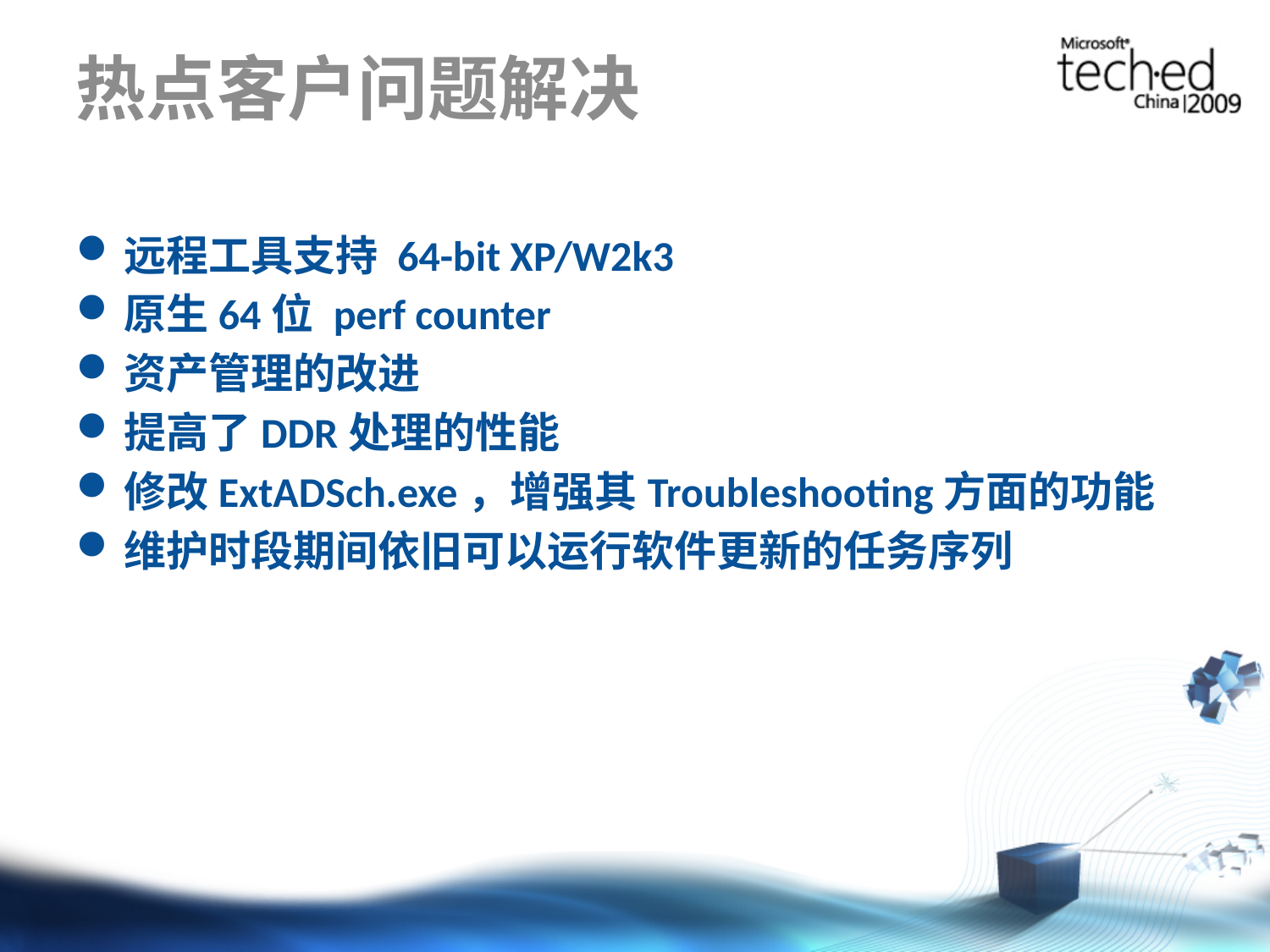

# 热点客户问题解决
远程工具支持 64-bit XP/W2k3
原生64位 perf counter
资产管理的改进
提高了DDR处理的性能
修改ExtADSch.exe，增强其Troubleshooting方面的功能
维护时段期间依旧可以运行软件更新的任务序列